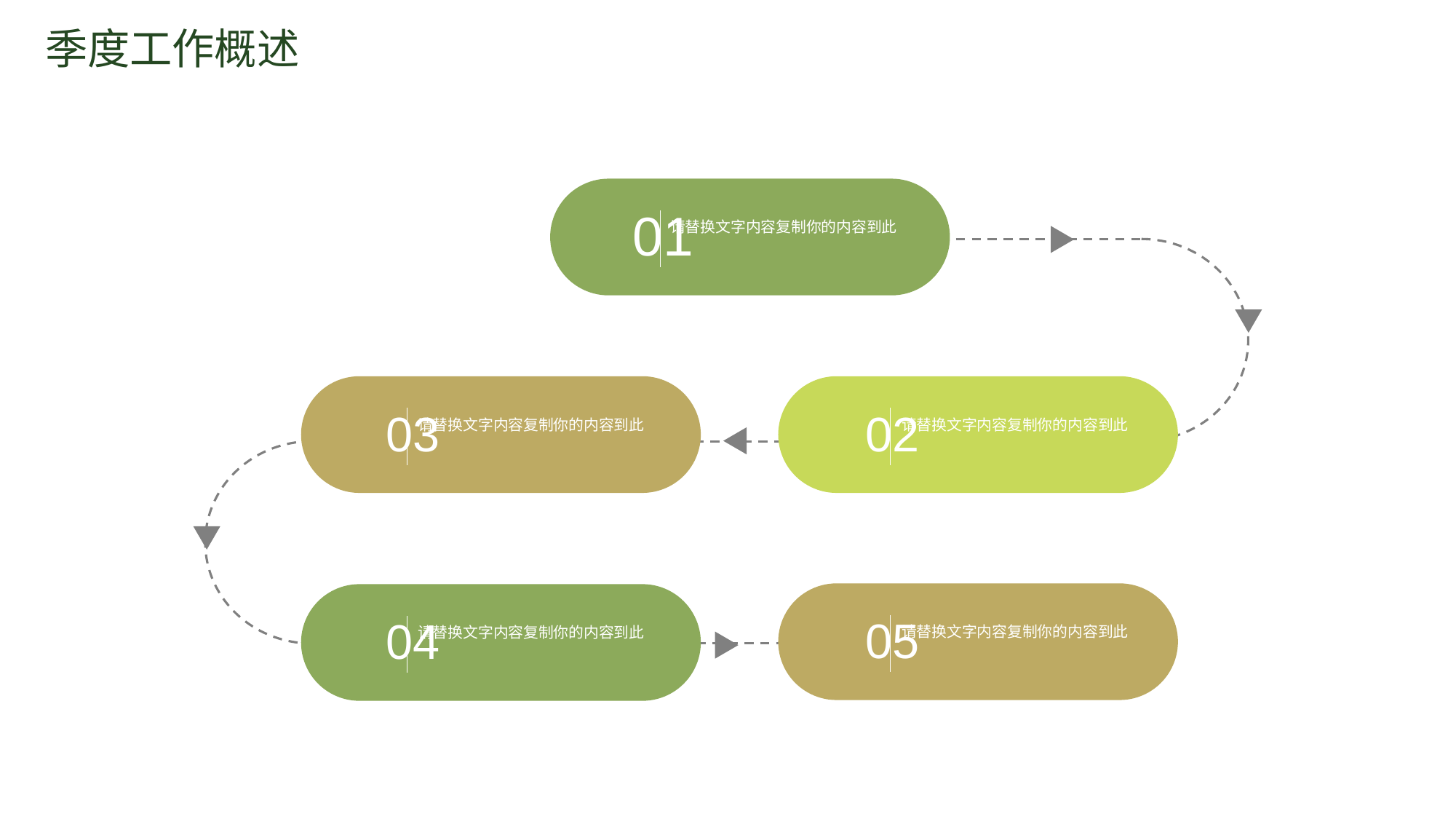

01
请替换文字内容复制你的内容到此

03
请替换文字内容复制你的内容到此

02
请替换文字内容复制你的内容到此

05
请替换文字内容复制你的内容到此

04
请替换文字内容复制你的内容到此